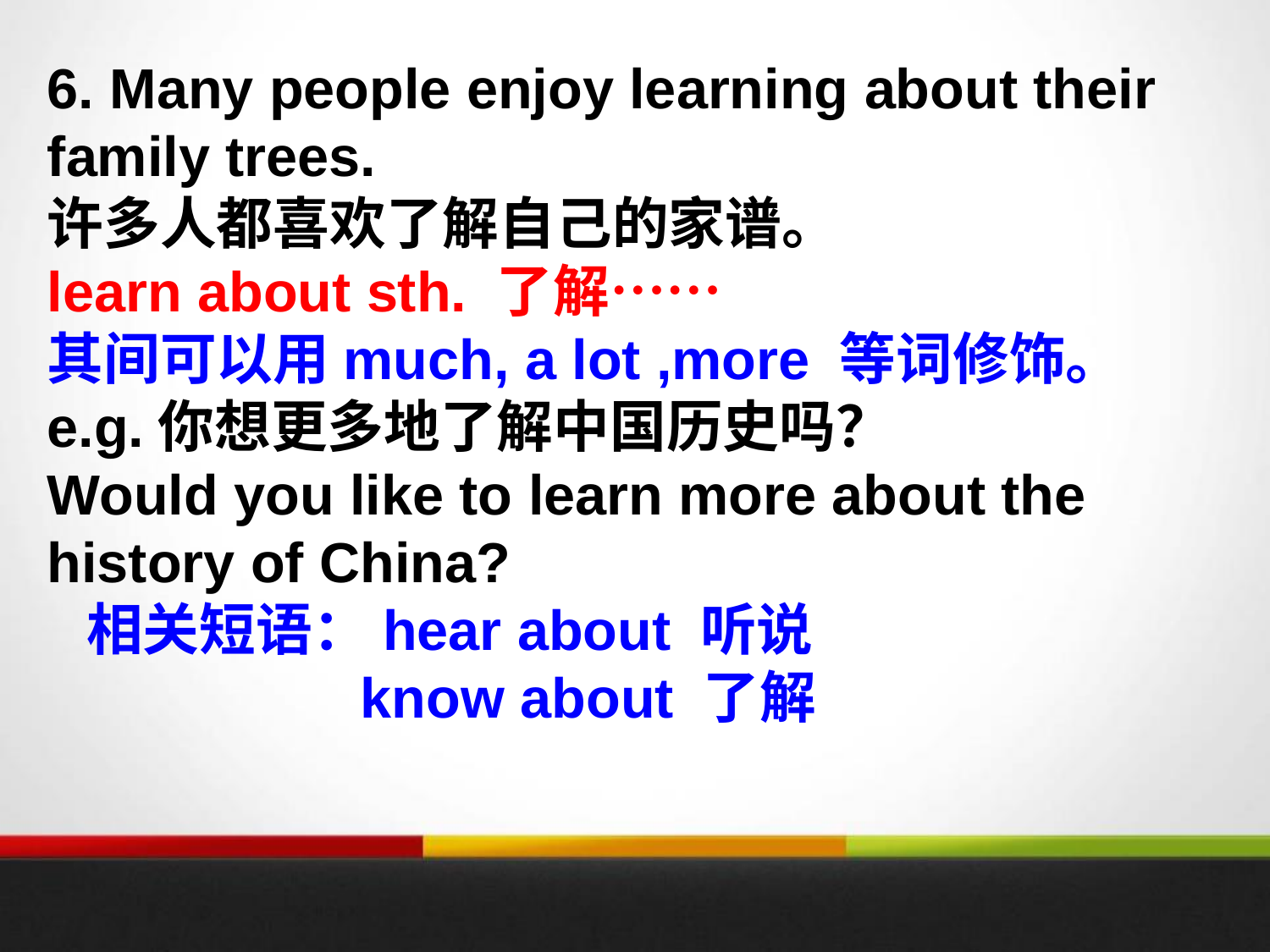

6. Many people enjoy learning about their family trees.
许多人都喜欢了解自己的家谱。
learn about sth. 了解……
其间可以用much, a lot ,more 等词修饰。
e.g.你想更多地了解中国历史吗？
Would you like to learn more about the history of China?
  相关短语：hear about 听说
                    know about 了解